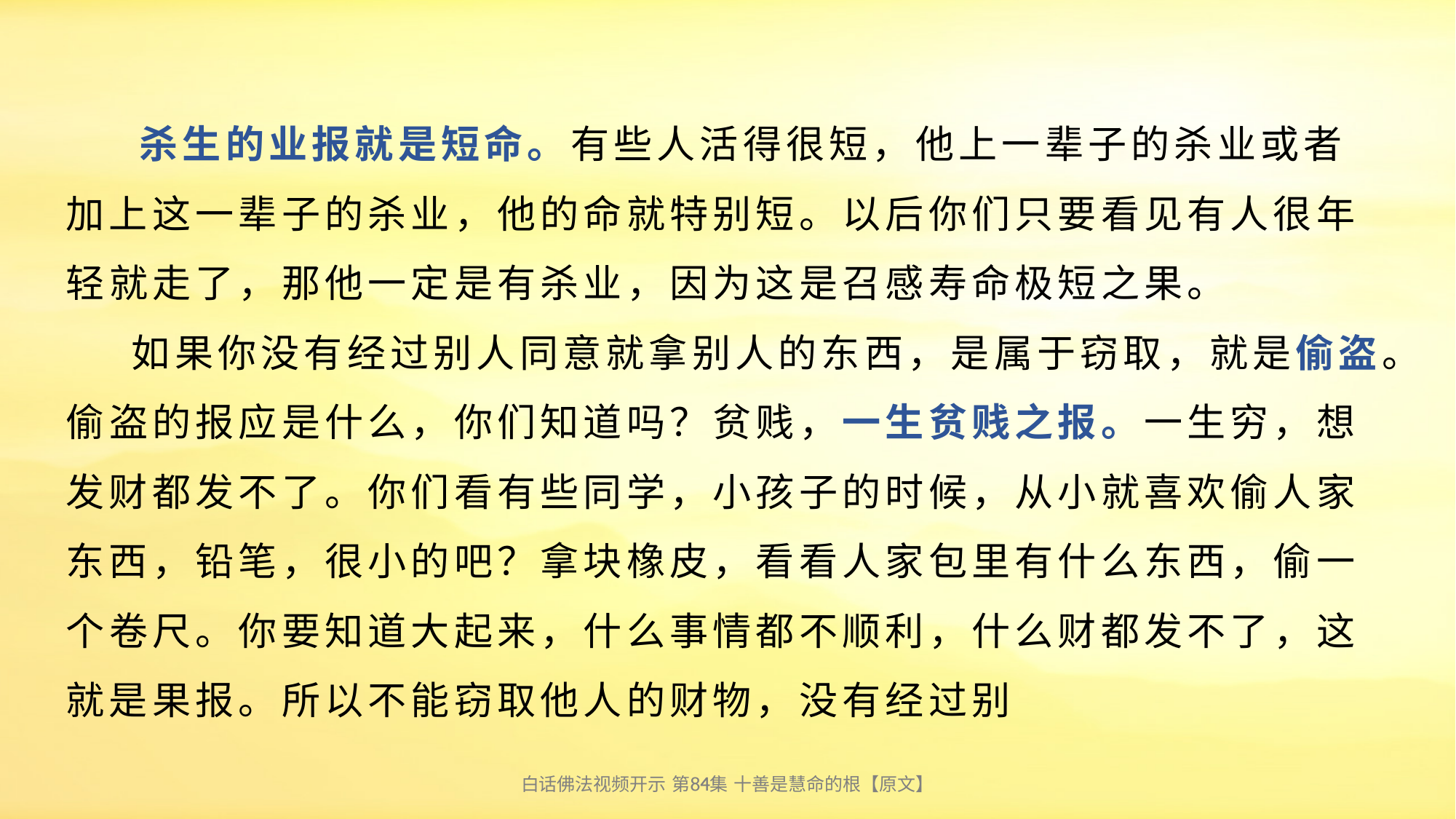

# 杀生的业报就是短命。有些人活得很短，他上一辈子的杀业或者加上这一辈子的杀业，他的命就特别短。以后你们只要看见有人很年轻就走了，那他一定是有杀业，因为这是召感寿命极短之果。 如果你没有经过别人同意就拿别人的东西，是属于窃取，就是偷盗。偷盗的报应是什么，你们知道吗？贫贱，一生贫贱之报。一生穷，想发财都发不了。你们看有些同学，小孩子的时候，从小就喜欢偷人家东西，铅笔，很小的吧？拿块橡皮，看看人家包里有什么东西，偷一个卷尺。你要知道大起来，什么事情都不顺利，什么财都发不了，这就是果报。所以不能窃取他人的财物，没有经过别
白话佛法视频开示 第84集 十善是慧命的根【原文】